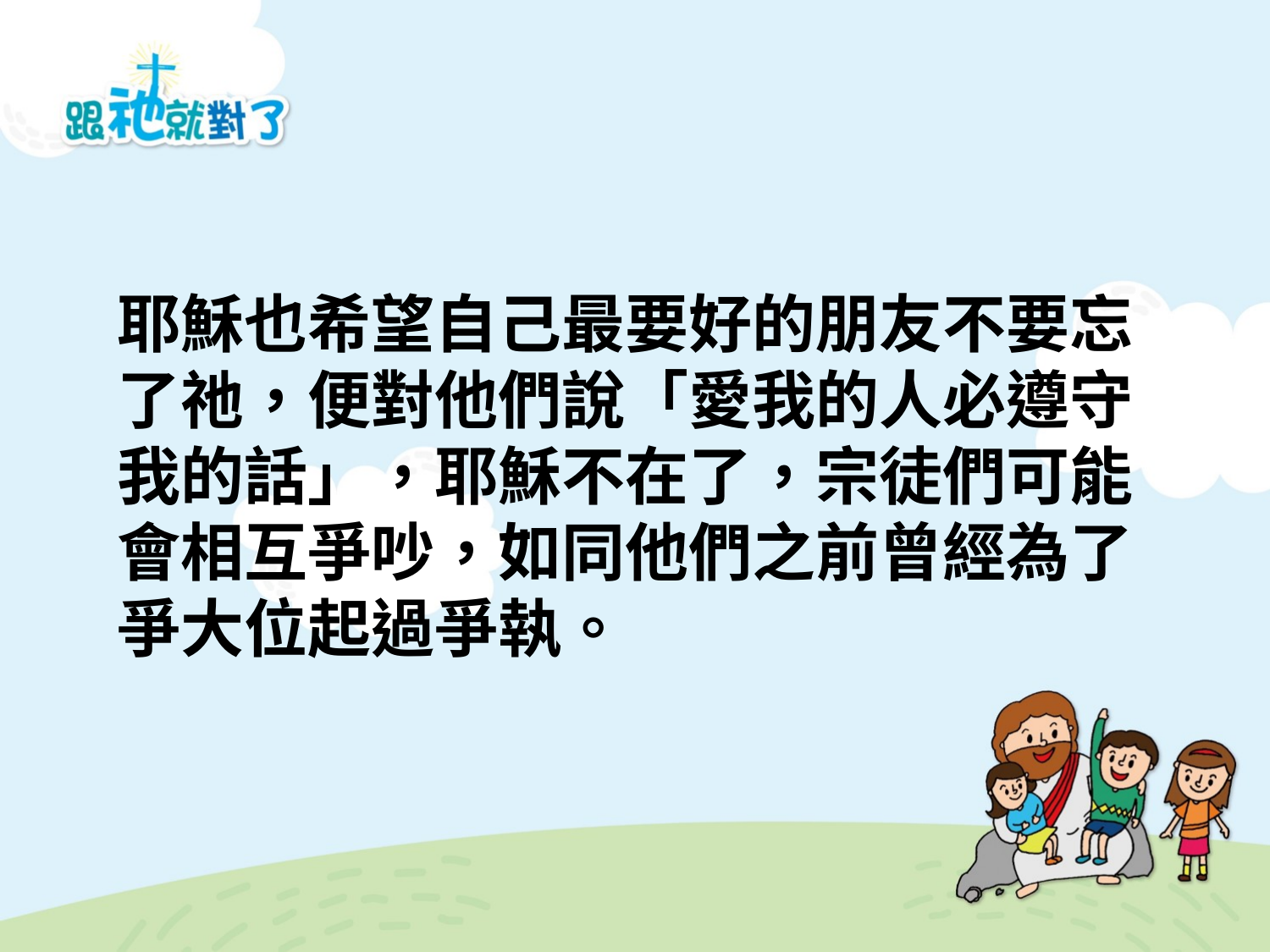

耶穌也希望自己最要好的朋友不要忘了祂，便對他們說「愛我的人必遵守我的話」，耶穌不在了，宗徒們可能會相互爭吵，如同他們之前曾經為了爭大位起過爭執。